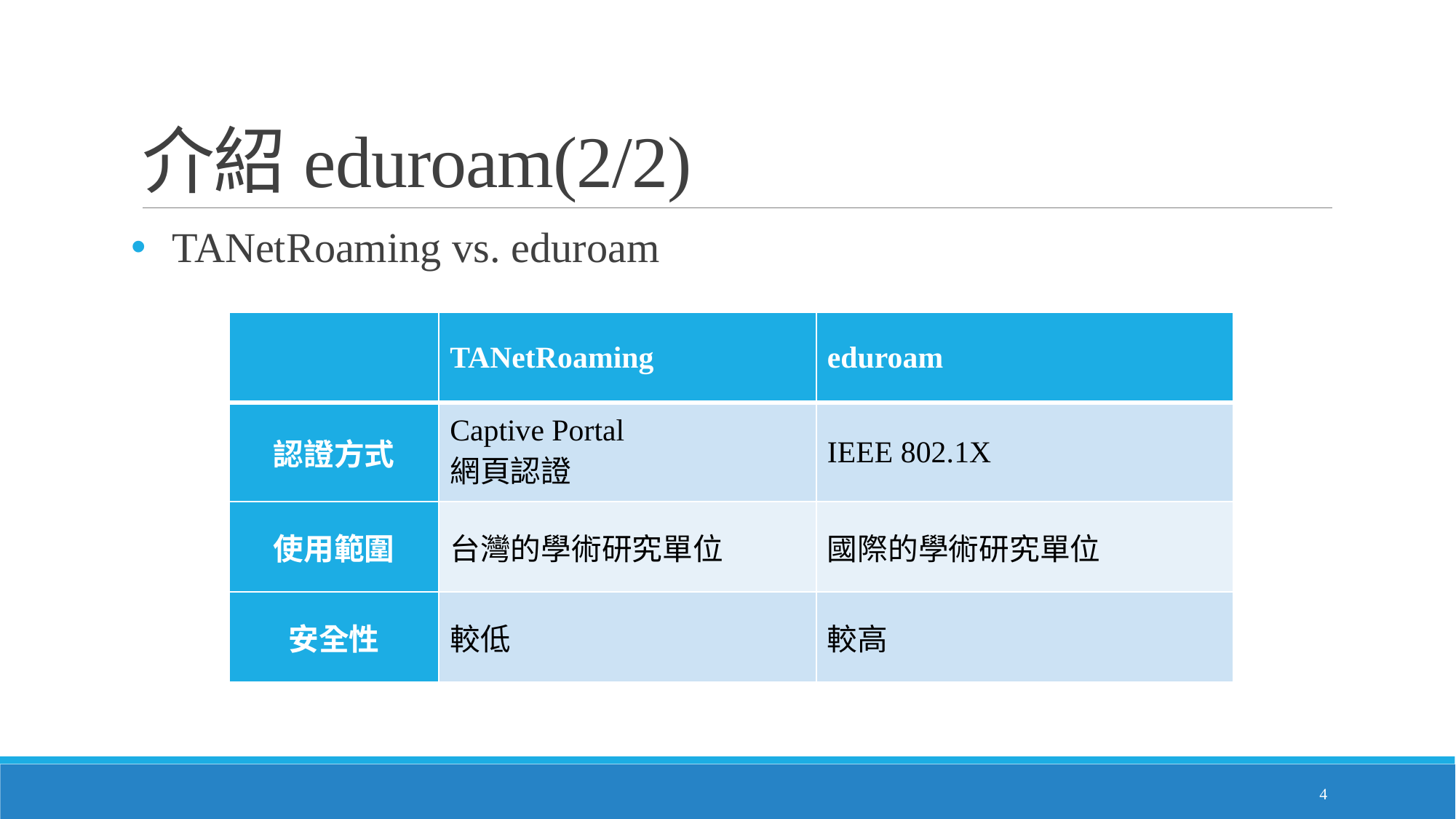

# 介紹eduroam(2/2)
TANetRoaming vs. eduroam
|  | TANetRoaming | eduroam |
| --- | --- | --- |
| 認證方式 | Captive Portal 網頁認證 | IEEE 802.1X |
| 使用範圍 | 台灣的學術研究單位 | 國際的學術研究單位 |
| 安全性 | 較低 | 較高 |
4